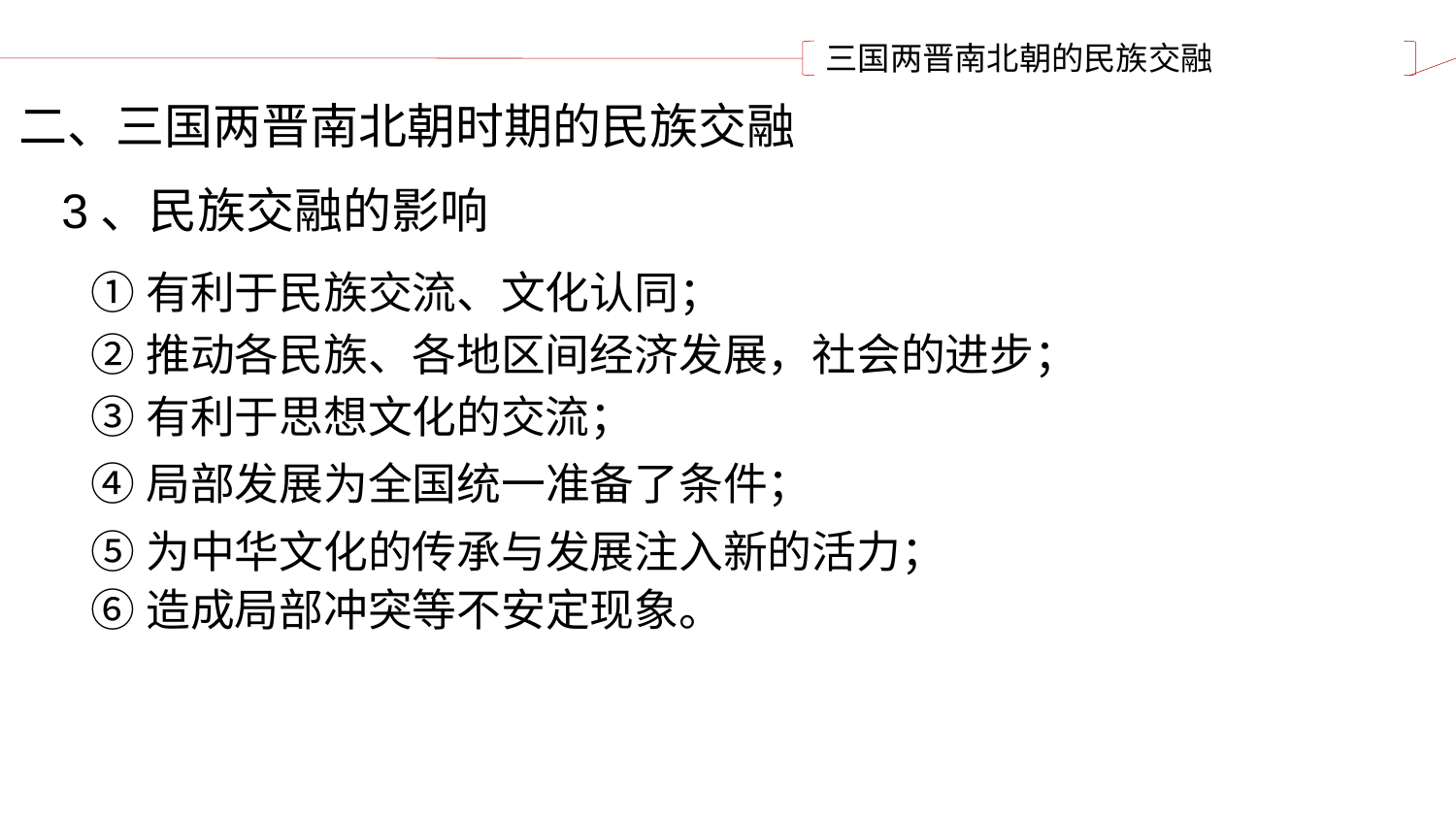

三国两晋南北朝的民族交融

二、三国两晋南北朝时期的民族交融
3、民族交融的影响
①有利于民族交流、文化认同；
②推动各民族、各地区间经济发展，社会的进步；
③有利于思想文化的交流；
④局部发展为全国统一准备了条件；
⑤为中华文化的传承与发展注入新的活力；
⑥造成局部冲突等不安定现象。